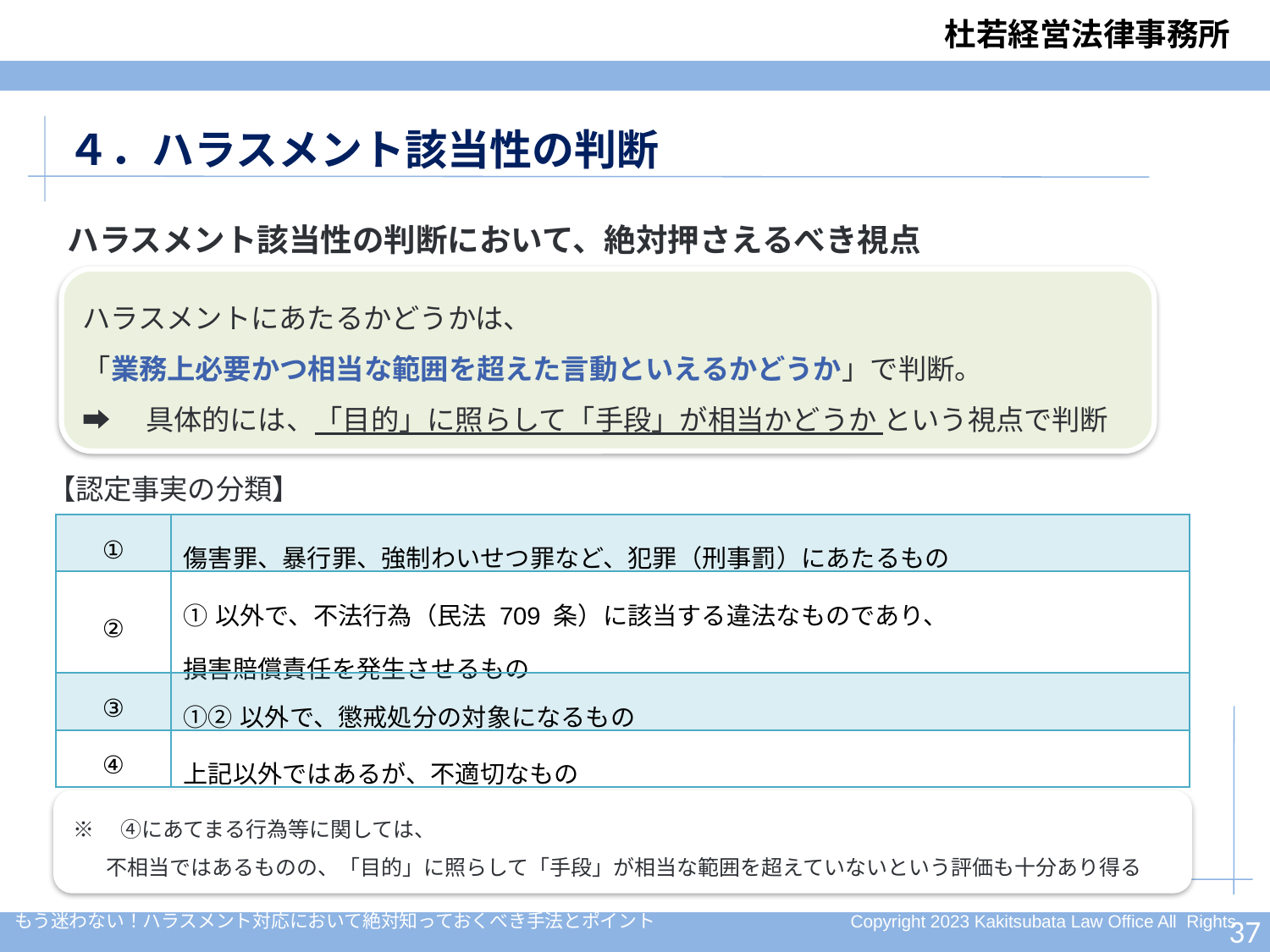

４．ハラスメント該当性の判断

ハラスメント該当性の判断において、絶対押さえるべき視点
ハラスメントにあたるかどうかは、
「業務上必要かつ相当な範囲を超えた言動といえるかどうか」で判断。
➡　具体的には、「目的」に照らして「手段」が相当かどうか という視点で判断
【認定事実の分類】
| ① | 傷害罪、暴行罪、強制わいせつ罪など、犯罪（刑事罰）にあたるもの |
| --- | --- |
| ② | ①以外で、不法行為（民法 709 条）に該当する違法なものであり、 損害賠償責任を発生させるもの |
| ③ | ①②以外で、懲戒処分の対象になるもの |
| ④ | 上記以外ではあるが、不適切なもの |
※　④にあてまる行為等に関しては、
      不相当ではあるものの、「目的」に照らして「手段」が相当な範囲を超えていないという評価も十分あり得る
37